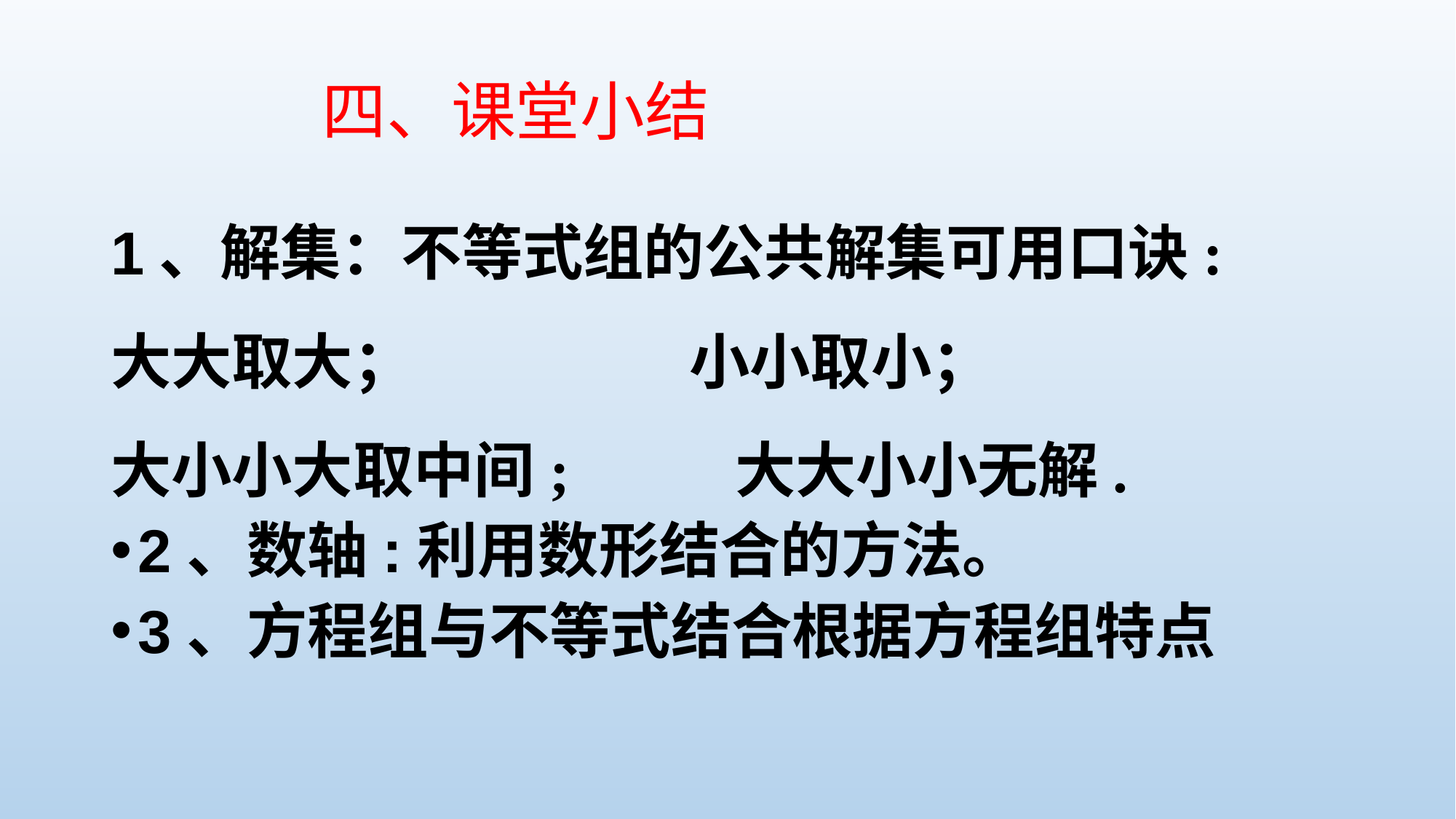

# 四、课堂小结
1、解集：不等式组的公共解集可用口诀:
大大取大；                    小小取小；
大小小大取中间;          大大小小无解.
2、数轴:利用数形结合的方法。
3、方程组与不等式结合根据方程组特点